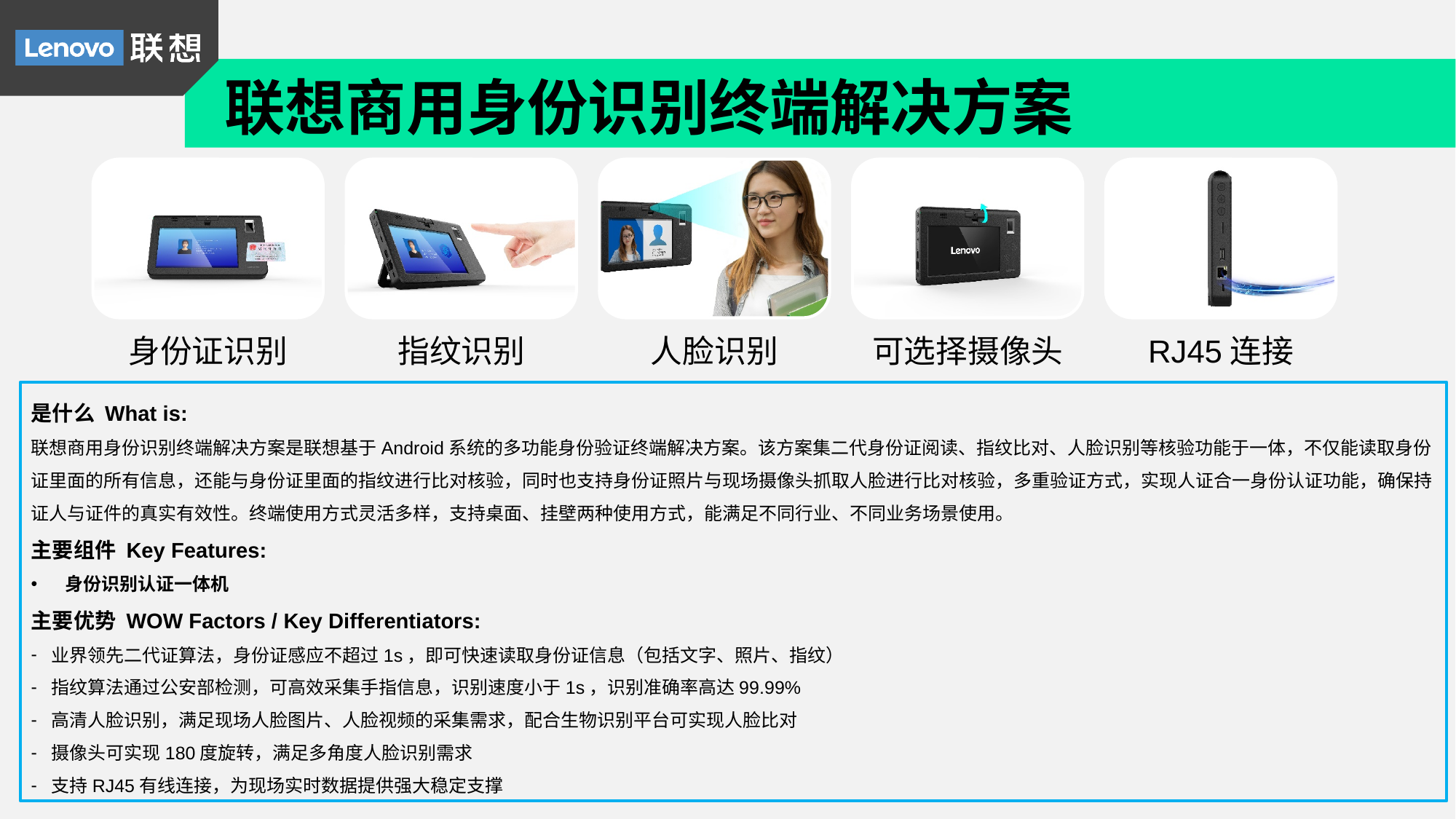

联想商用身份识别终端解决方案
身份证识别
指纹识别
人脸识别
可选择摄像头
RJ45连接
是什么 What is:
联想商用身份识别终端解决方案是联想基于Android系统的多功能身份验证终端解决方案。该方案集二代身份证阅读、指纹比对、人脸识别等核验功能于一体，不仅能读取身份证里面的所有信息，还能与身份证里面的指纹进行比对核验，同时也支持身份证照片与现场摄像头抓取人脸进行比对核验，多重验证方式，实现人证合一身份认证功能，确保持证人与证件的真实有效性。终端使用方式灵活多样，支持桌面、挂壁两种使用方式，能满足不同行业、不同业务场景使用。
主要组件 Key Features:
身份识别认证一体机
主要优势 WOW Factors / Key Differentiators:
业界领先二代证算法，身份证感应不超过1s，即可快速读取身份证信息（包括文字、照片、指纹）
指纹算法通过公安部检测，可高效采集手指信息，识别速度小于1s，识别准确率高达99.99%
高清人脸识别，满足现场人脸图片、人脸视频的采集需求，配合生物识别平台可实现人脸比对
摄像头可实现180度旋转，满足多角度人脸识别需求
支持RJ45有线连接，为现场实时数据提供强大稳定支撑